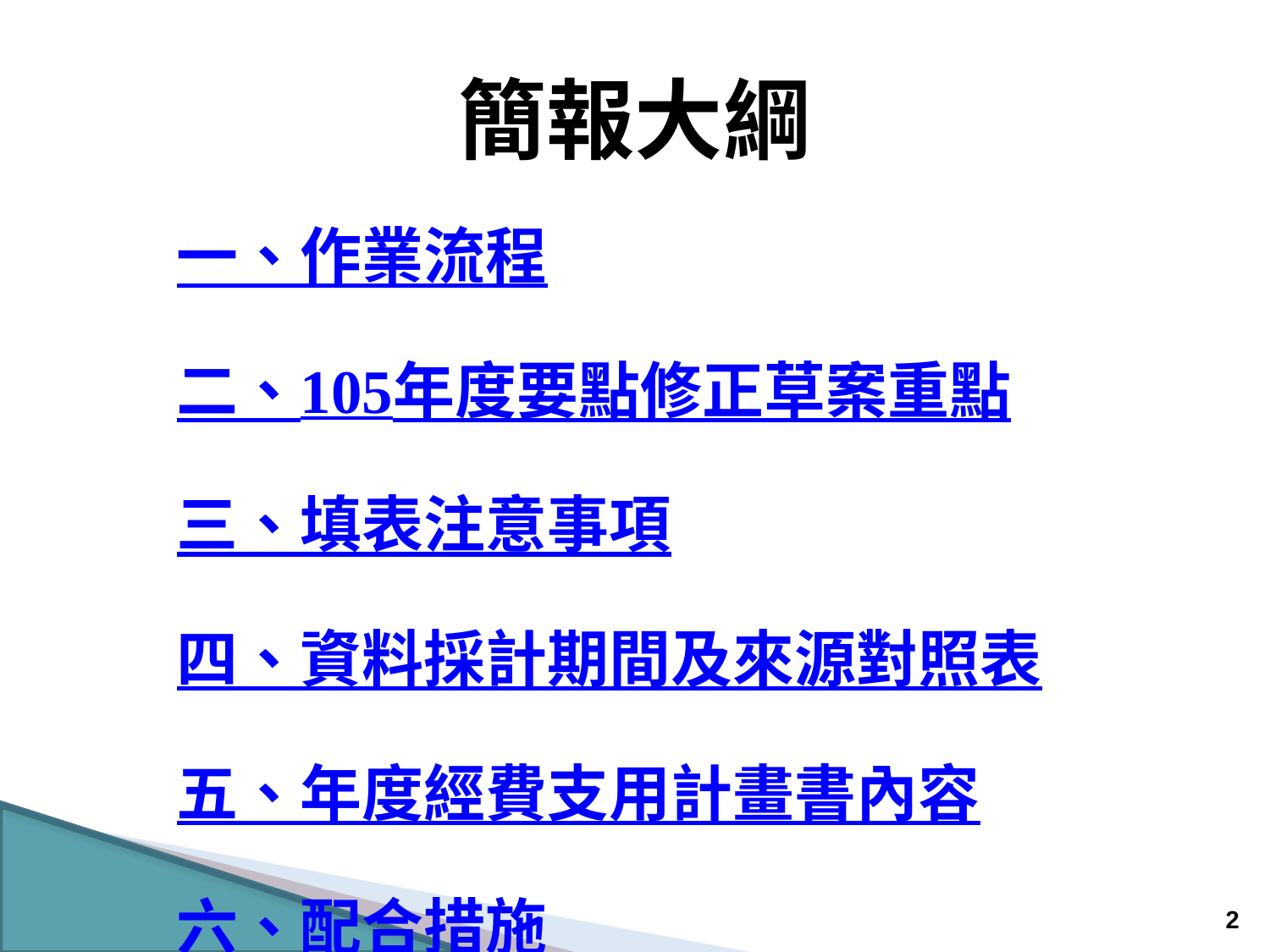

# 簡報大綱
一、作業流程
二、105年度要點修正草案重點
三、填表注意事項
四、資料採計期間及來源對照表
五、年度經費支用計畫書內容
六、配合措施

2